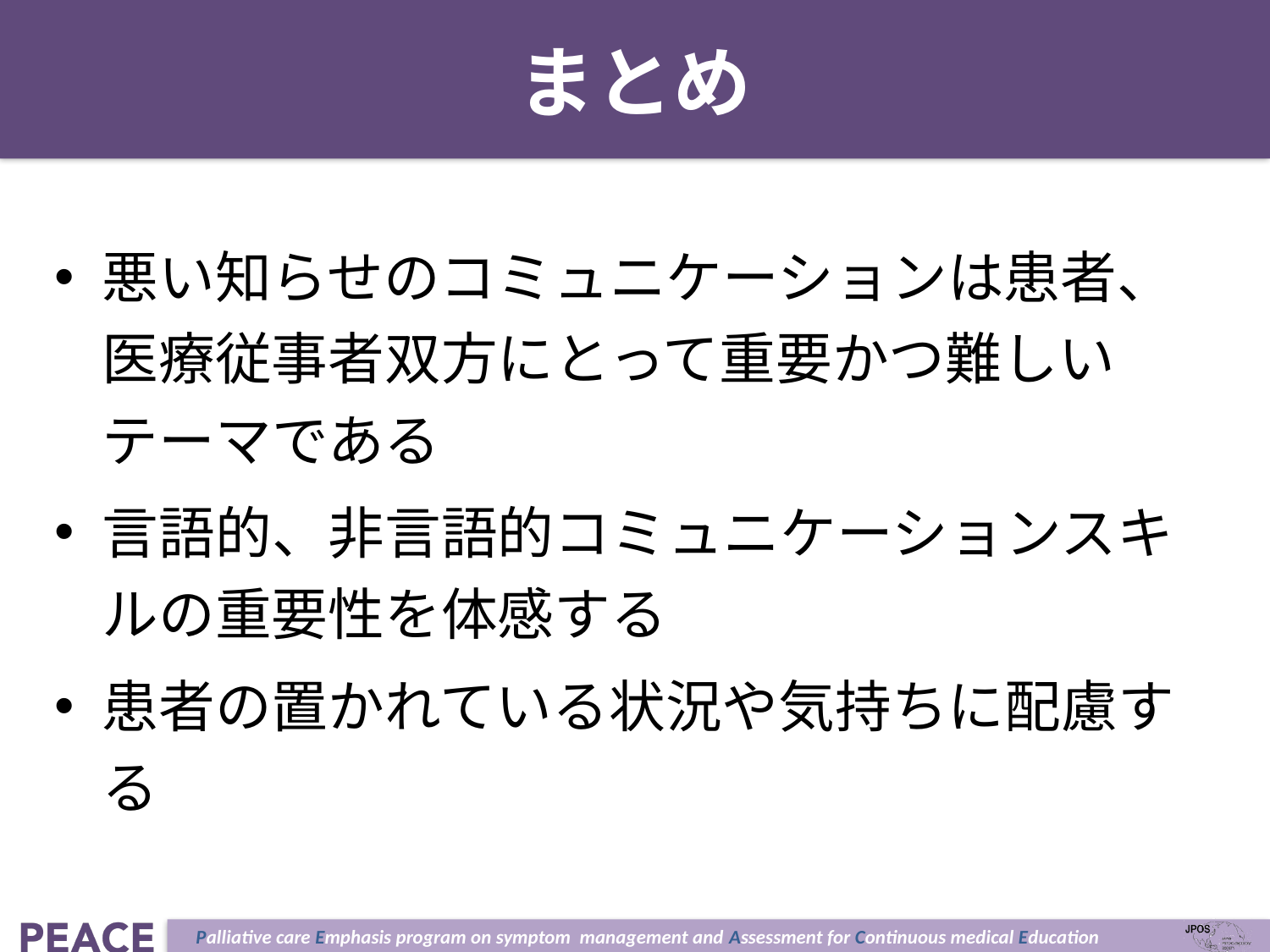

# まとめ
悪い知らせのコミュニケーションは患者、医療従事者双方にとって重要かつ難しいテーマである
言語的、非言語的コミュニケーションスキルの重要性を体感する
患者の置かれている状況や気持ちに配慮する